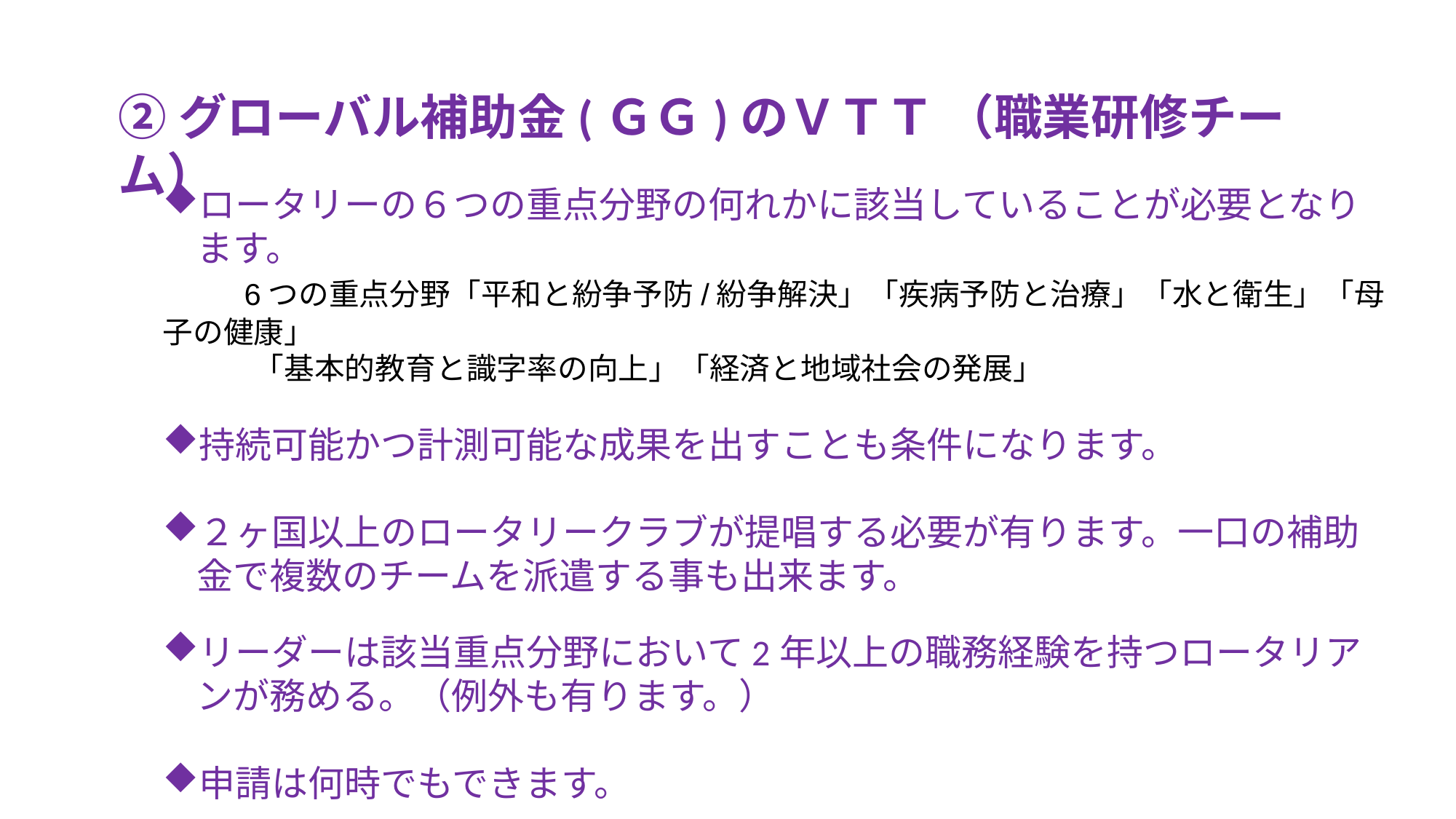

➁グローバル補助金(ＧＧ)のＶＴＴ （職業研修チーム）
ロータリーの６つの重点分野の何れかに該当していることが必要となります。
　　6つの重点分野「平和と紛争予防/紛争解決」「疾病予防と治療」「水と衛生」「母子の健康」
　　　「基本的教育と識字率の向上」「経済と地域社会の発展」

持続可能かつ計測可能な成果を出すことも条件になります。

２ヶ国以上のロータリークラブが提唱する必要が有ります。一口の補助金で複数のチームを派遣する事も出来ます。

リーダーは該当重点分野において2年以上の職務経験を持つロータリアンが務める。（例外も有ります。）

申請は何時でもできます。